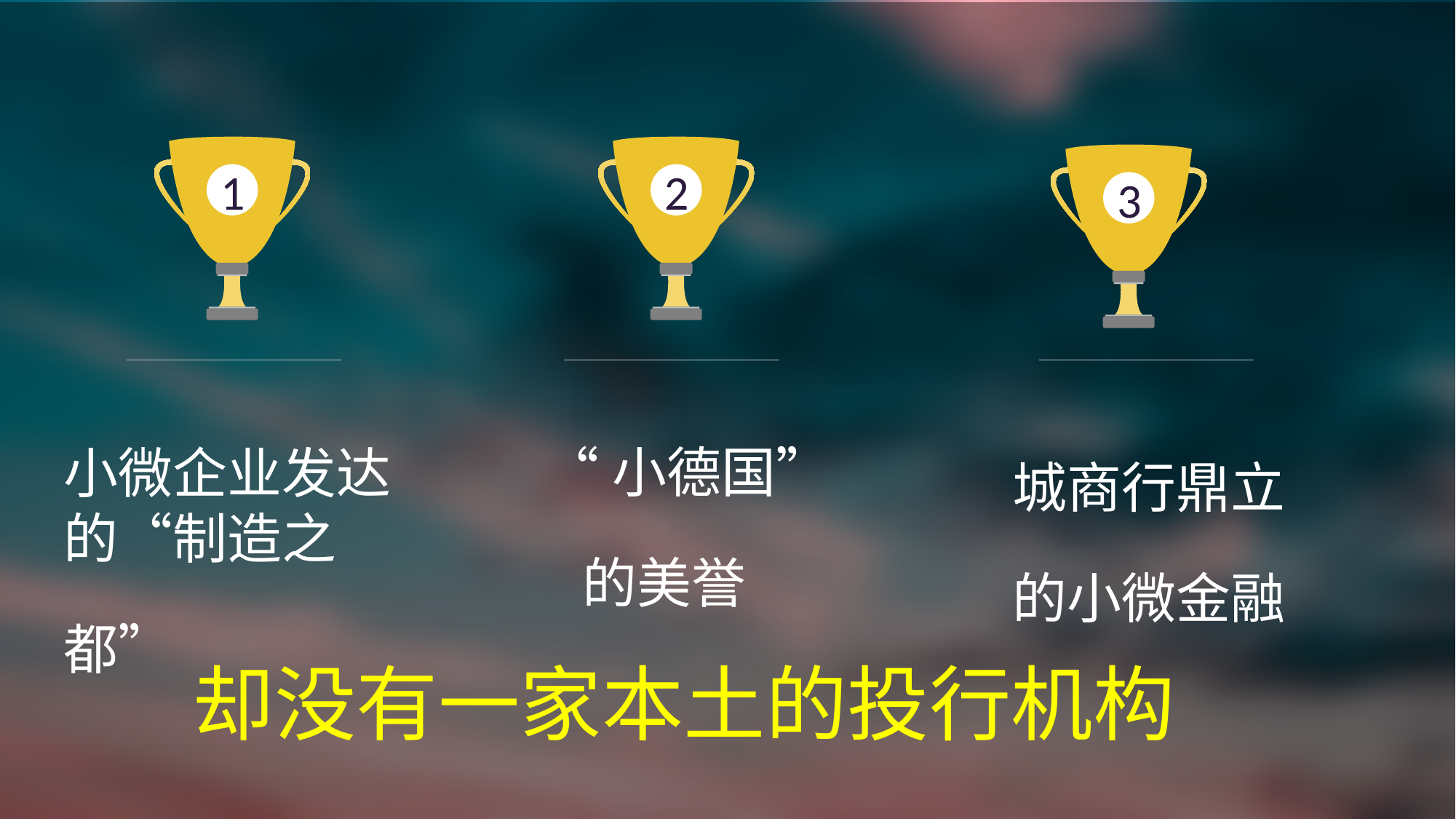

1

2

3

“小德国”
  的美誉

城商行鼎立的小微金融
小微企业发达的“制造之都”
却没有一家本土的投行机构